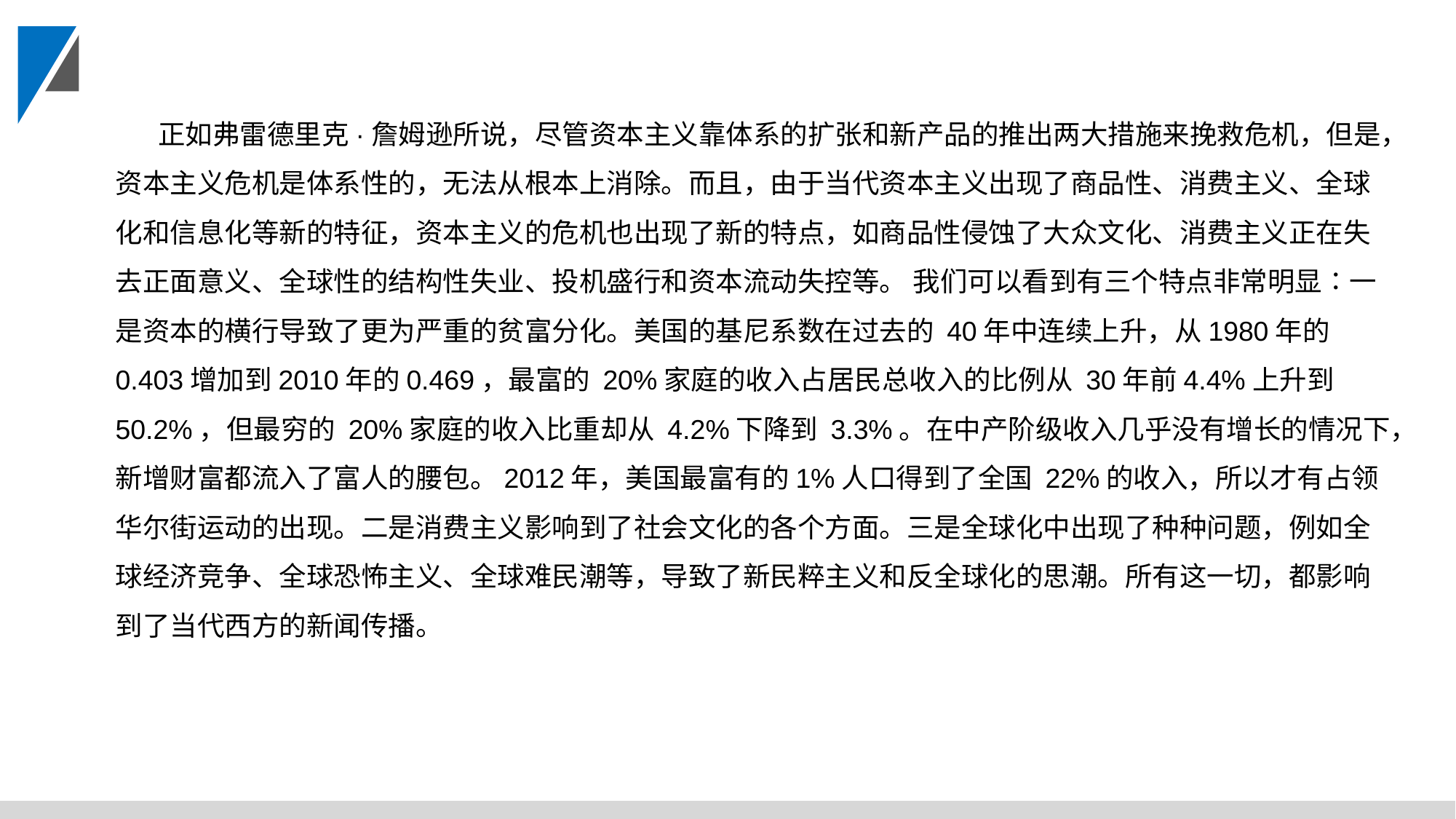

正如弗雷德里克·詹姆逊所说，尽管资本主义靠体系的扩张和新产品的推出两大措施来挽救危机，但是，资本主义危机是体系性的，无法从根本上消除。而且，由于当代资本主义出现了商品性、消费主义、全球化和信息化等新的特征，资本主义的危机也出现了新的特点，如商品性侵蚀了大众文化、消费主义正在失去正面意义、全球性的结构性失业、投机盛行和资本流动失控等。 我们可以看到有三个特点非常明显∶一是资本的横行导致了更为严重的贫富分化。美国的基尼系数在过去的 40年中连续上升，从1980年的0.403增加到2010年的0.469，最富的 20%家庭的收入占居民总收入的比例从 30年前4.4%上升到 50.2%，但最穷的 20%家庭的收入比重却从 4.2%下降到 3.3%。在中产阶级收入几乎没有增长的情况下，新增财富都流入了富人的腰包。2012年，美国最富有的1%人口得到了全国 22%的收入，所以才有占领华尔街运动的出现。二是消费主义影响到了社会文化的各个方面。三是全球化中出现了种种问题，例如全球经济竞争、全球恐怖主义、全球难民潮等，导致了新民粹主义和反全球化的思潮。所有这一切，都影响到了当代西方的新闻传播。